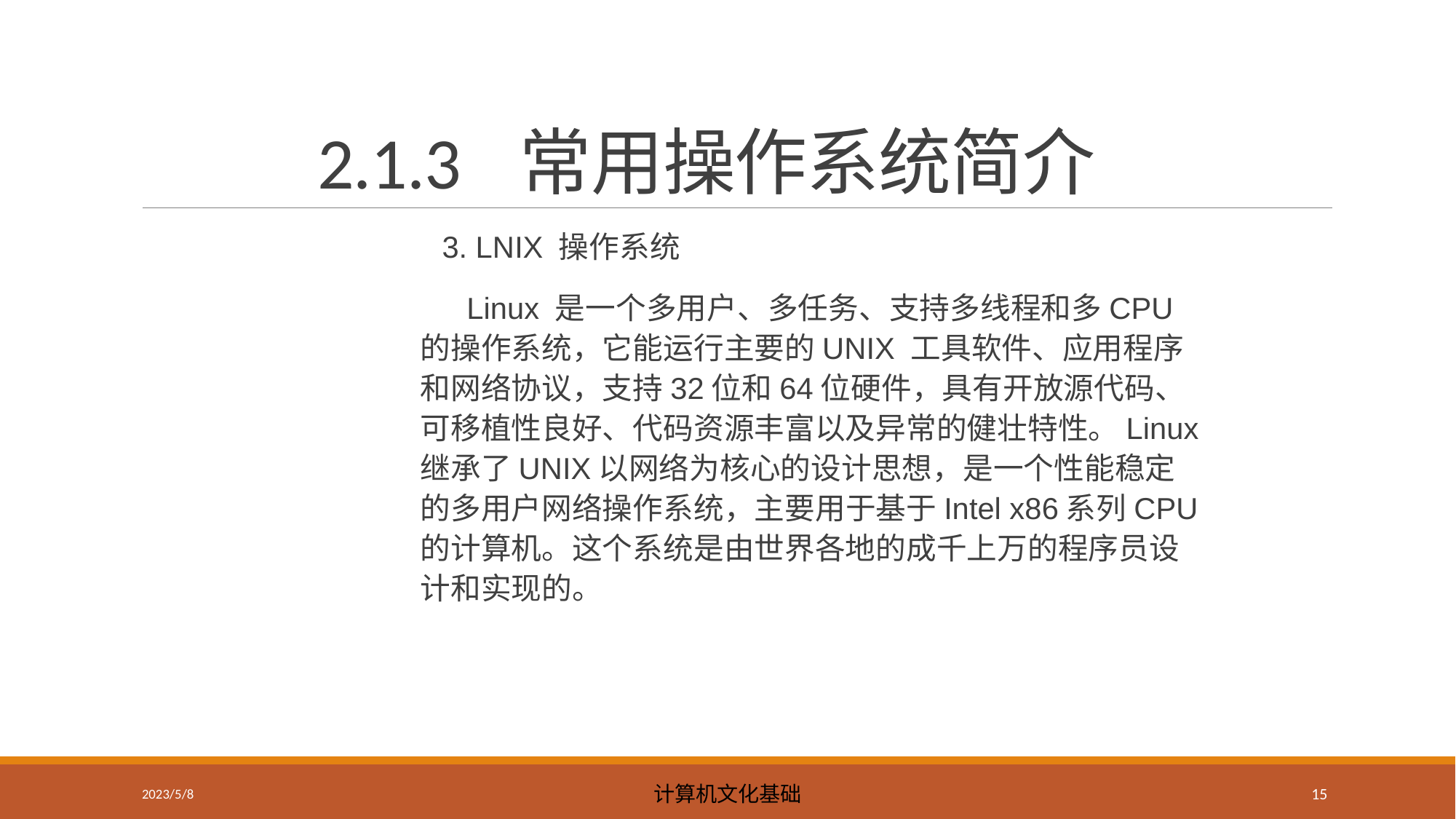

# 2.1.3  常用操作系统简介
   3. LNIX 操作系统
        Linux 是一个多用户、多任务、支持多线程和多CPU 的操作系统，它能运行主要的UNIX 工具软件、应用程序和网络协议，支持32位和64位硬件，具有开放源代码、可移植性良好、代码资源丰富以及异常的健壮特性。Linux继承了UNIX以网络为核心的设计思想，是一个性能稳定的多用户网络操作系统，主要用于基于Intel x86系列CPU的计算机。这个系统是由世界各地的成千上万的程序员设计和实现的。

2023/5/8
计算机文化基础
15